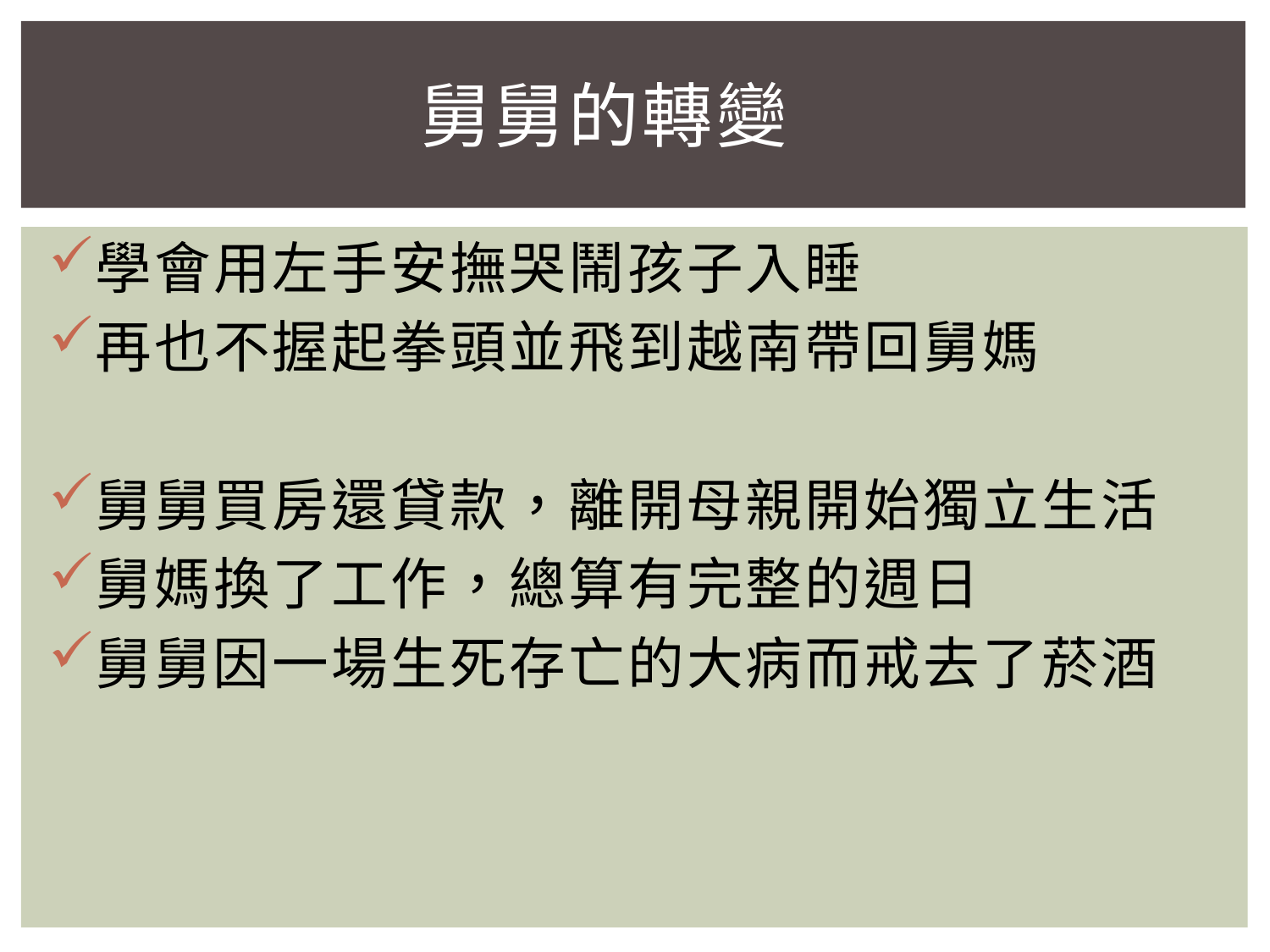

# 舅舅的轉變
學會用左手安撫哭鬧孩子入睡
再也不握起拳頭並飛到越南帶回舅媽

舅舅買房還貸款，離開母親開始獨立生活
舅媽換了工作，總算有完整的週日
舅舅因一場生死存亡的大病而戒去了菸酒